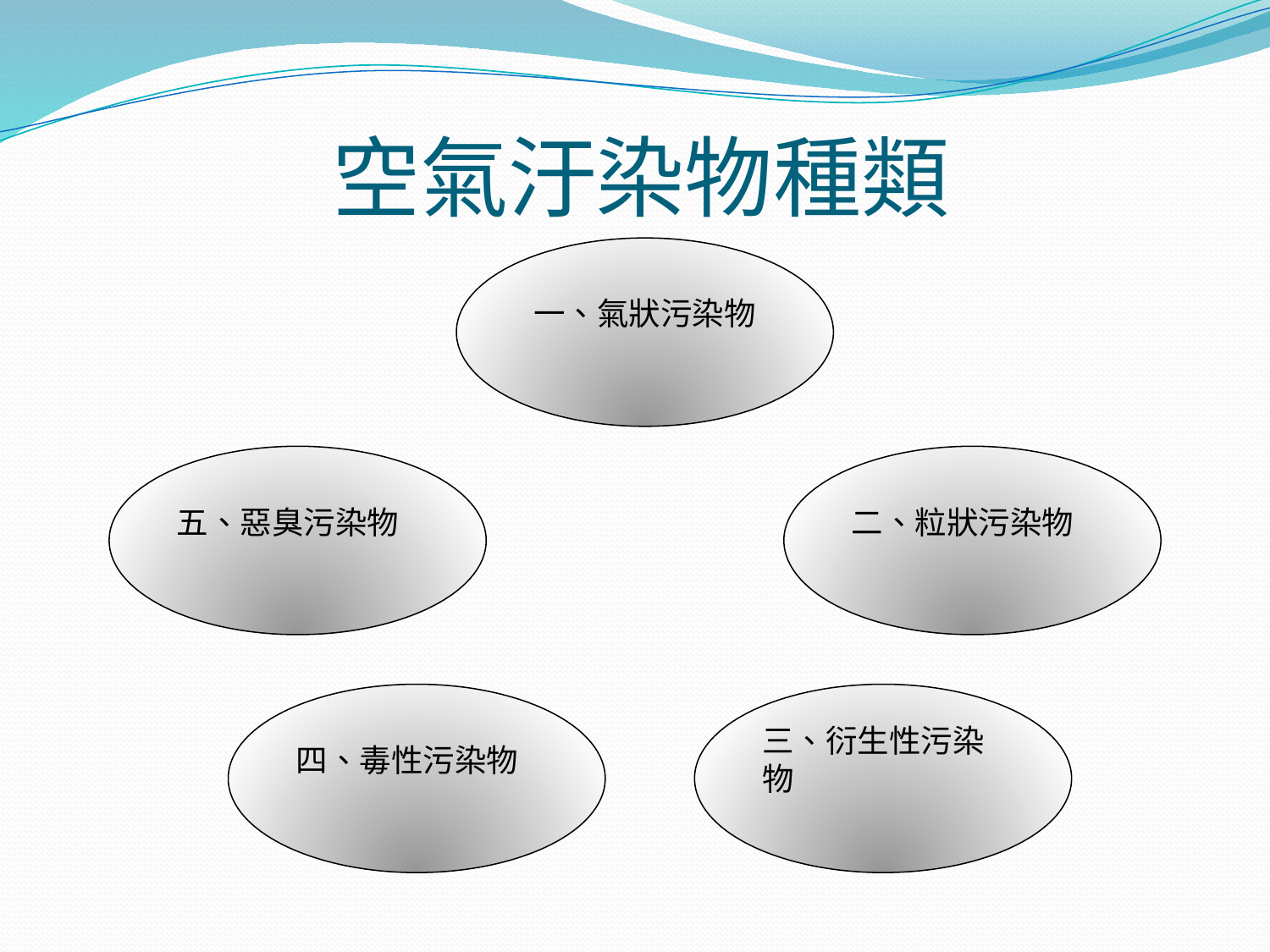

# 空氣汙染物種類
一、氣狀污染物

五、惡臭污染物

二、粒狀污染物

四、毒性污染物

三、衍生性污染物